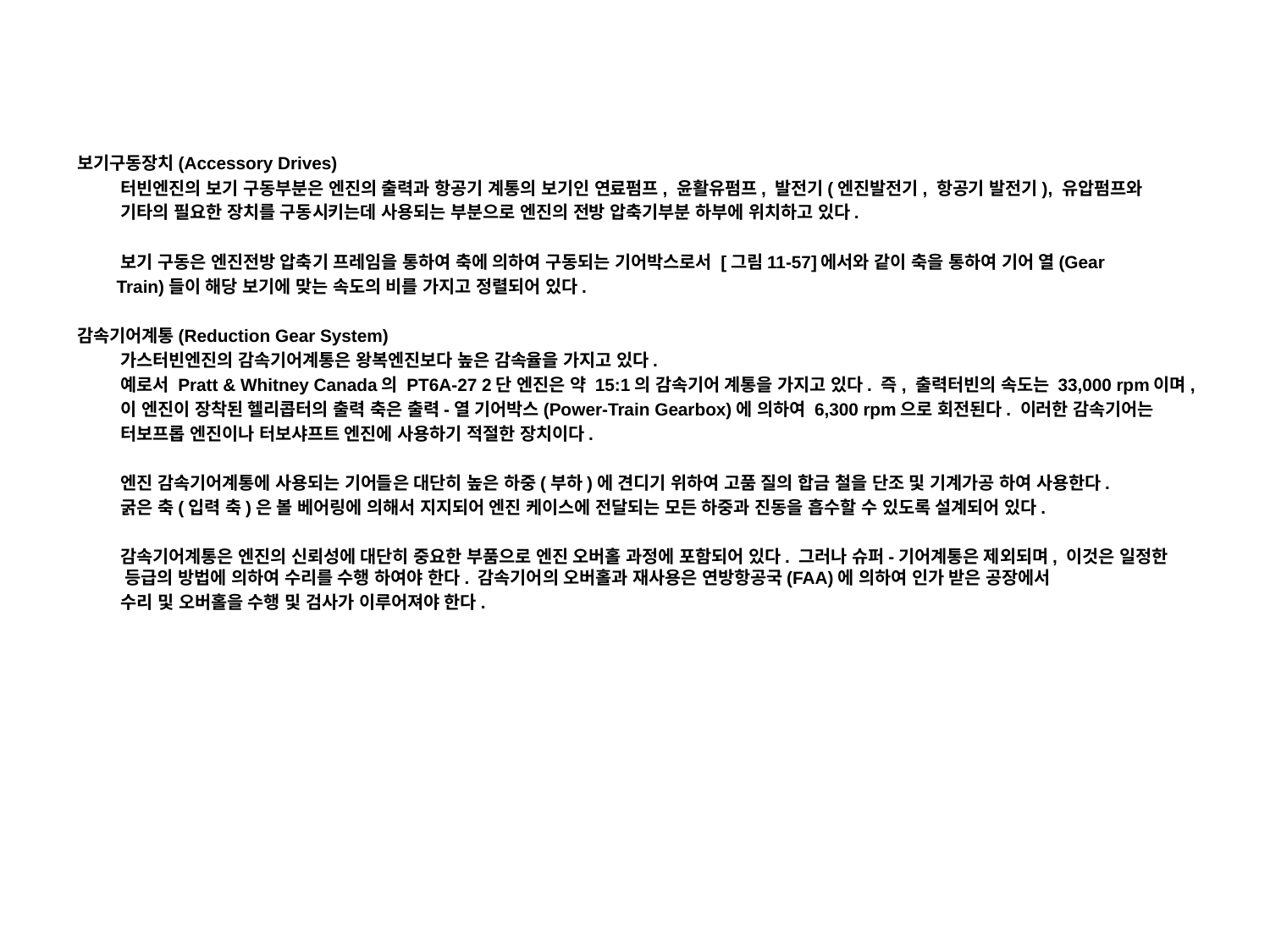

보기구동장치(Accessory Drives)
        터빈엔진의 보기 구동부분은 엔진의 출력과 항공기 계통의 보기인 연료펌프, 윤활유펌프, 발전기(엔진발전기, 항공기 발전기), 유압펌프와
        기타의 필요한 장치를 구동시키는데 사용되는 부분으로 엔진의 전방 압축기부분 하부에 위치하고 있다.

        보기 구동은 엔진전방 압축기 프레임을 통하여 축에 의하여 구동되는 기어박스로서 [그림11-57]에서와 같이 축을 통하여 기어 열(Gear
        Train)들이 해당 보기에 맞는 속도의 비를 가지고 정렬되어 있다.

감속기어계통(Reduction Gear System)
        가스터빈엔진의 감속기어계통은 왕복엔진보다 높은 감속율을 가지고 있다.
        예로서 Pratt & Whitney Canada의 PT6A-27 2단 엔진은 약 15:1의 감속기어 계통을 가지고 있다. 즉, 출력터빈의 속도는 33,000 rpm이며,
        이 엔진이 장착된 헬리콥터의 출력 축은 출력-열 기어박스(Power-Train Gearbox)에 의하여 6,300 rpm으로 회전된다. 이러한 감속기어는
        터보프롭 엔진이나 터보샤프트 엔진에 사용하기 적절한 장치이다.

        엔진 감속기어계통에 사용되는 기어들은 대단히 높은 하중(부하)에 견디기 위하여 고품 질의 합금 철을 단조 및 기계가공 하여 사용한다.
        굵은 축(입력 축)은 볼 베어링에 의해서 지지되어 엔진 케이스에 전달되는 모든 하중과 진동을 흡수할 수 있도록 설계되어 있다.

        감속기어계통은 엔진의 신뢰성에 대단히 중요한 부품으로 엔진 오버홀 과정에 포함되어 있다. 그러나 슈퍼-기어계통은 제외되며, 이것은 일정한 등급의 방법에 의하여 수리를 수행 하여야 한다. 감속기어의 오버홀과 재사용은 연방항공국(FAA)에 의하여 인가 받은 공장에서
        수리 및 오버홀을 수행 및 검사가 이루어져야 한다.